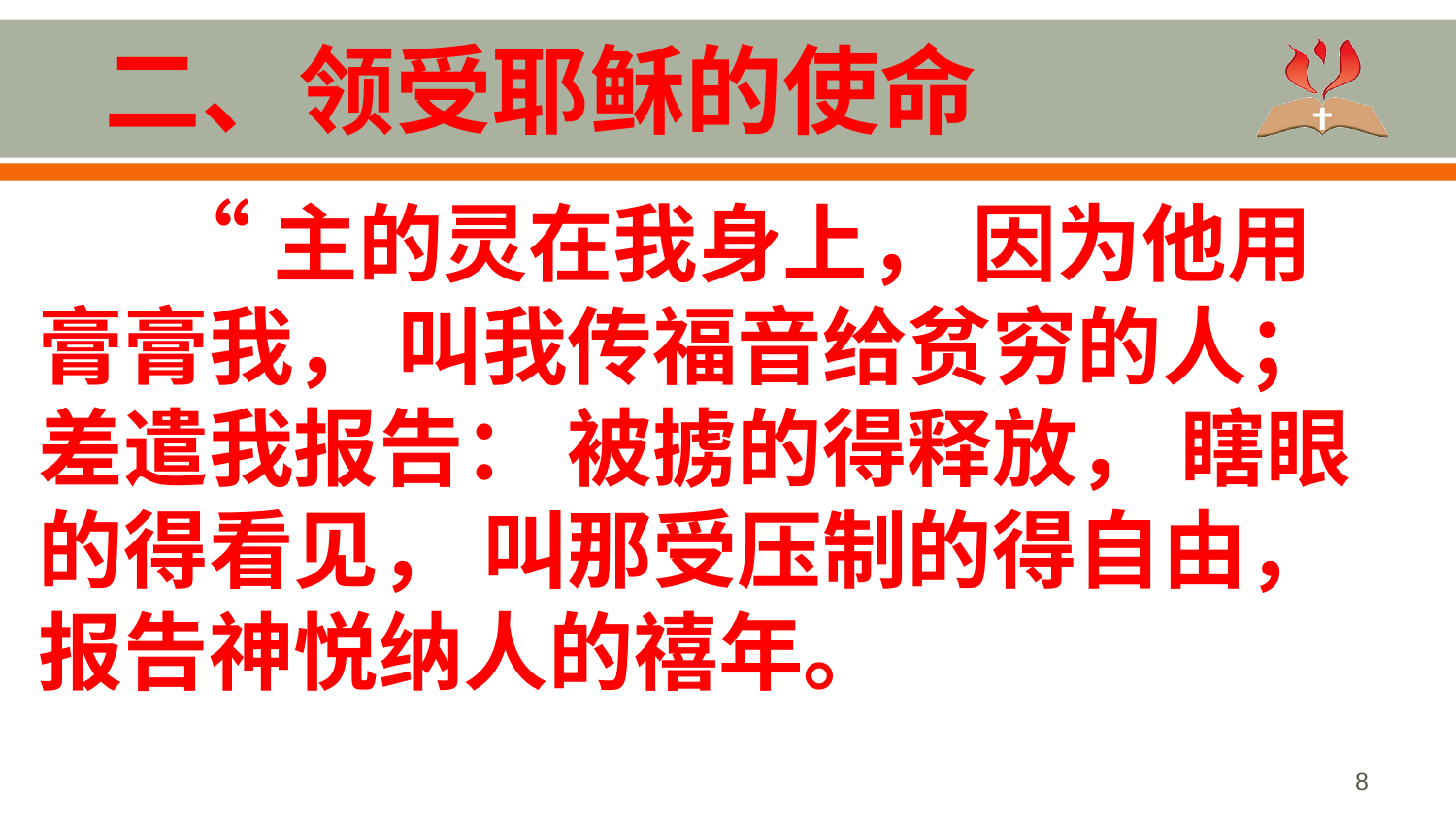

# 二、领受耶稣的使命
   “主的灵在我身上， 因为他用膏膏我， 叫我传福音给贫穷的人； 差遣我报告： 被掳的得释放， 瞎眼的得看见， 叫那受压制的得自由， 报告神悦纳人的禧年。

8